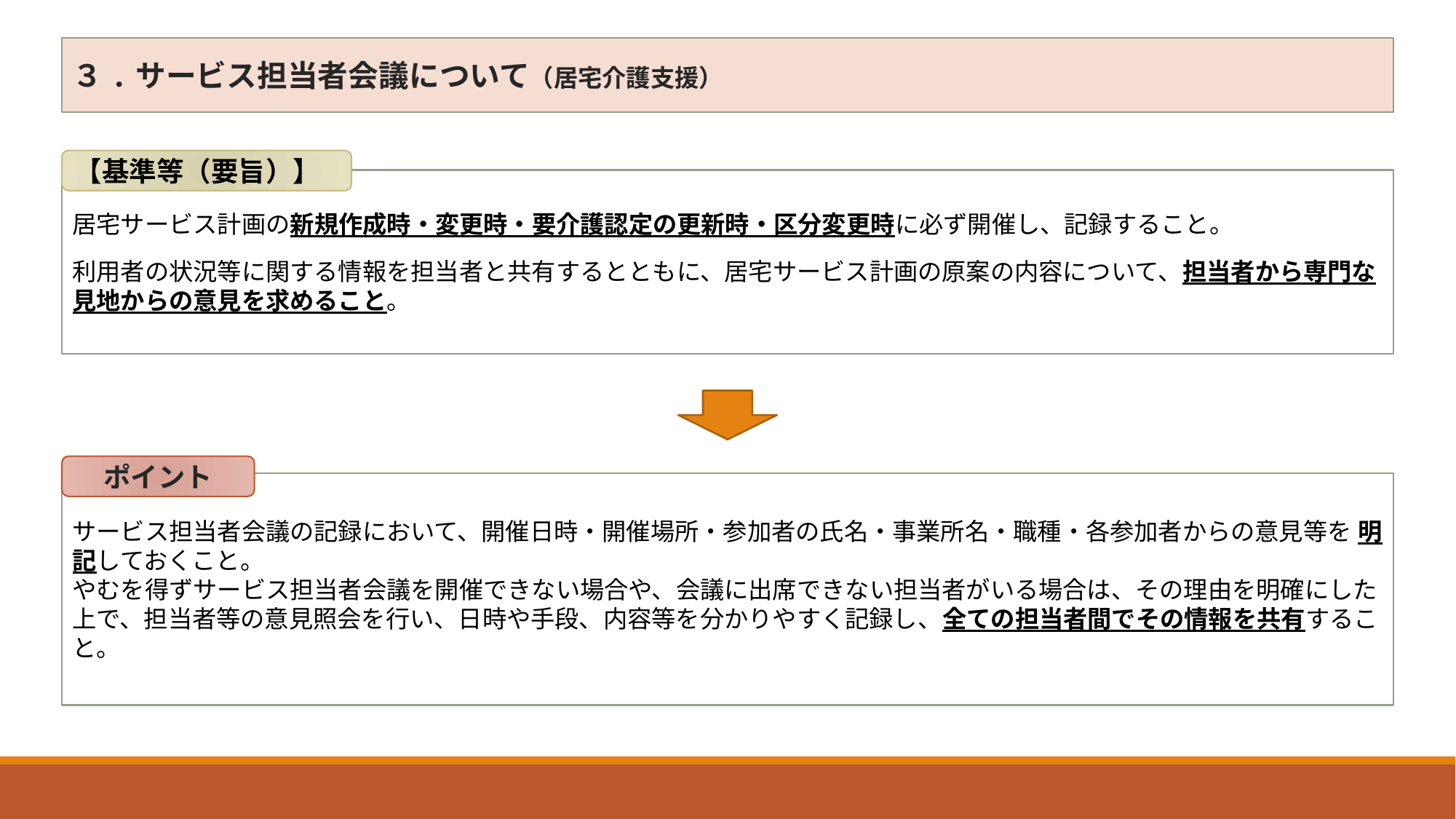

３.サービス担当者会議について（居宅介護支援）
【基準等（要旨）】
居宅サービス計画の新規作成時・変更時・要介護認定の更新時・区分変更時に必ず開催し、記録すること。
利用者の状況等に関する情報を担当者と共有するとともに、居宅サービス計画の原案の内容について、担当者から専門な見地からの意見を求めること。

ポイント
サービス担当者会議の記録において、開催日時・開催場所・参加者の氏名・事業所名・職種・各参加者からの意見等を 明記しておくこと。
やむを得ずサービス担当者会議を開催できない場合や、会議に出席できない担当者がいる場合は、その理由を明確にした上で、担当者等の意見照会を行い、日時や手段、内容等を分かりやすく記録し、全ての担当者間でその情報を共有すること。